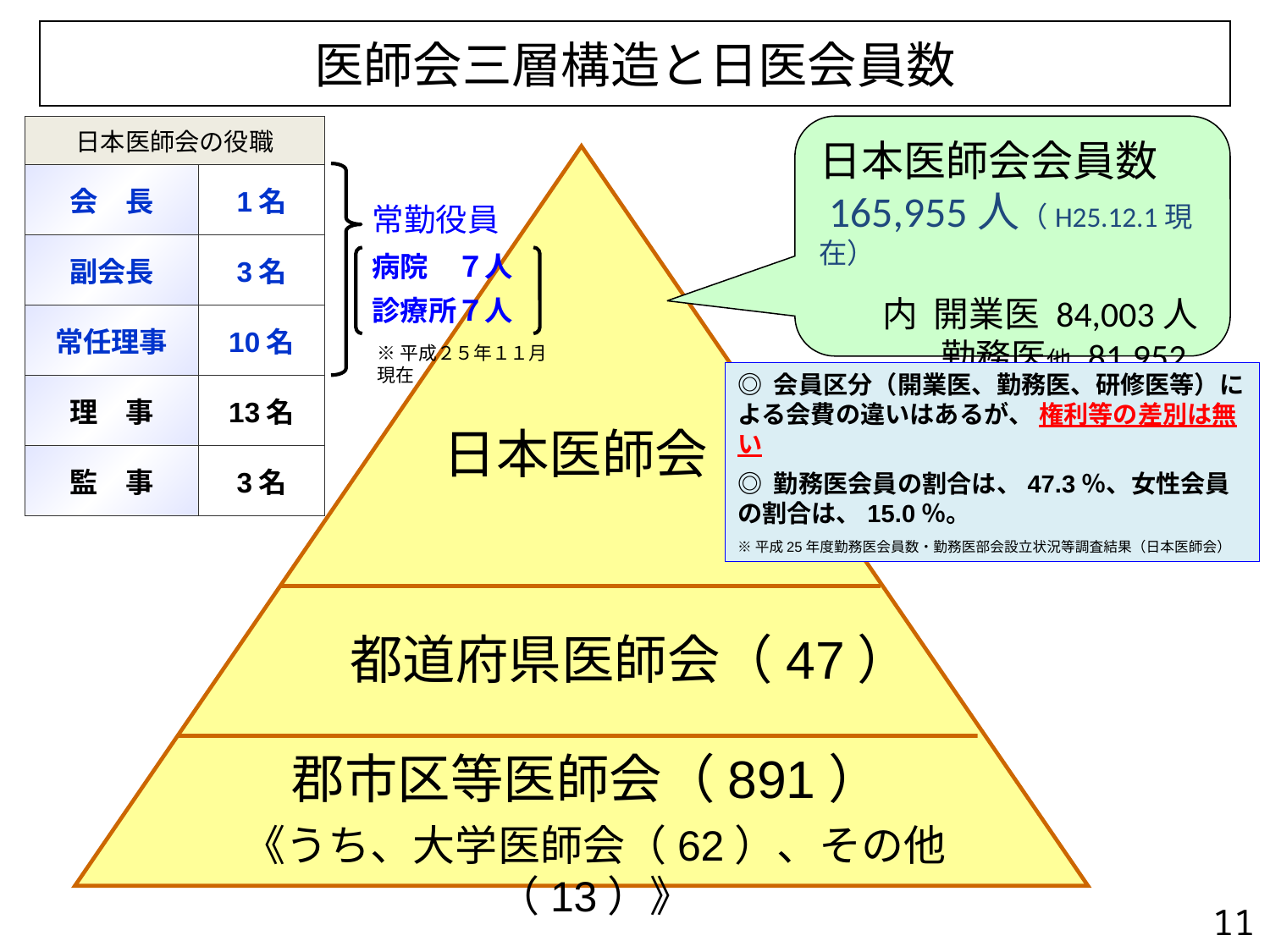

医師会三層構造と日医会員数
| 日本医師会の役職 |  |
| --- | --- |
| 会　長 | 1名 |
| 副会長 | 3名 |
| 常任理事 | 10名 |
| 理　事 | 13名 |
| 監　事 | 3名 |
日本医師会会員数
 165,955人（H25.12.1現在）

　　内  開業医 84,003人
　　　  勤務医他 81,952人

常勤役員
病院　７人
診療所７人

※平成２５年１１月現在
◎ 会員区分（開業医、勤務医、研修医等）による会費の違いはあるが、 権利等の差別は無い
◎ 勤務医会員の割合は、47.3％、女性会員の割合は、15.0％。
※平成25年度勤務医会員数・勤務医部会設立状況等調査結果（日本医師会）
日本医師会
都道府県医師会（47）
郡市区等医師会（891）
《うち、大学医師会（62）、その他（13）》
11